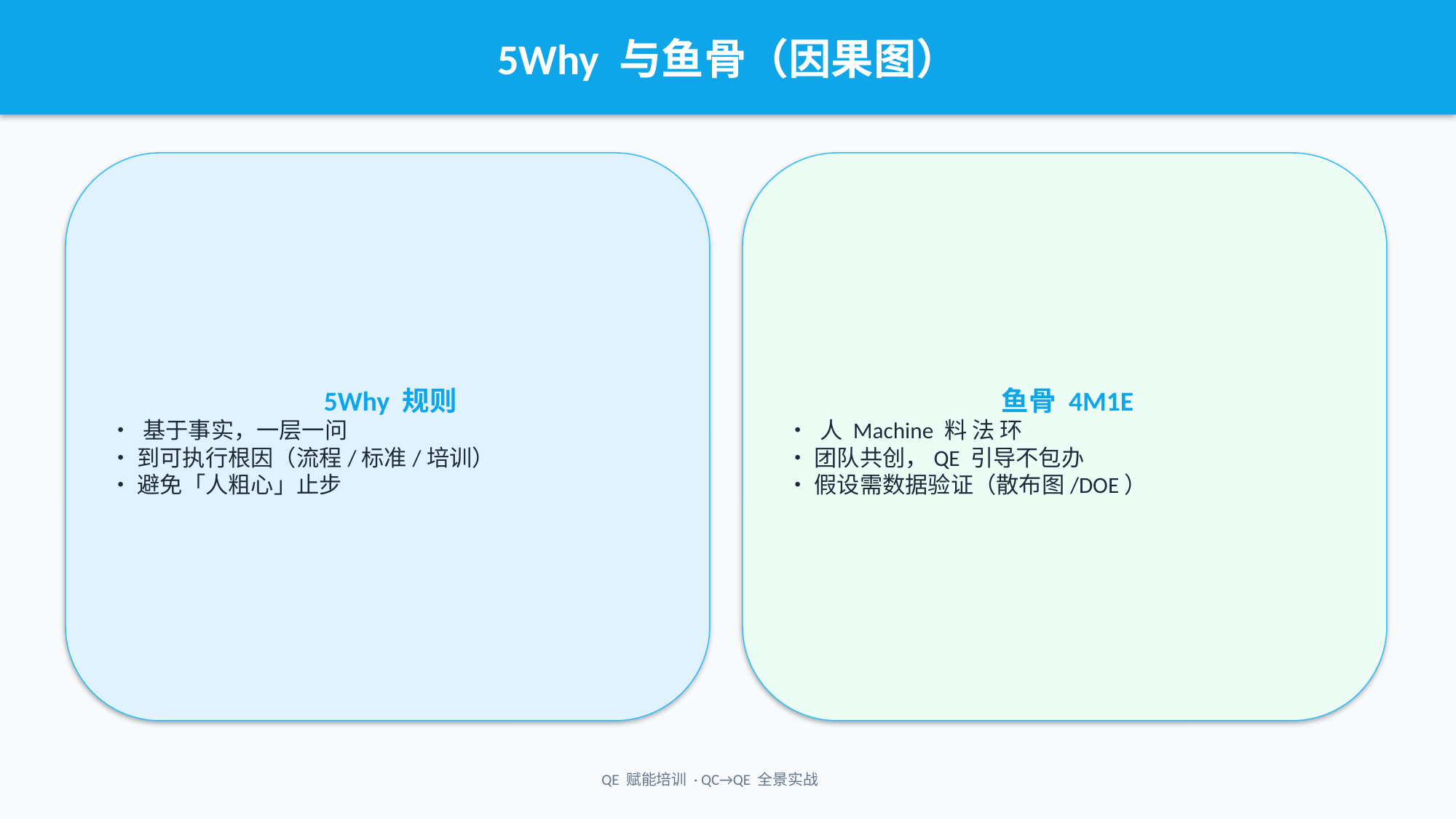

5Why 与鱼骨（因果图）
5Why 规则
• 基于事实，一层一问
• 到可执行根因（流程/标准/培训）
• 避免「人粗心」止步
鱼骨 4M1E
• 人 Machine 料 法 环
• 团队共创，QE 引导不包办
• 假设需数据验证（散布图/DOE）
QE 赋能培训 · QC→QE 全景实战